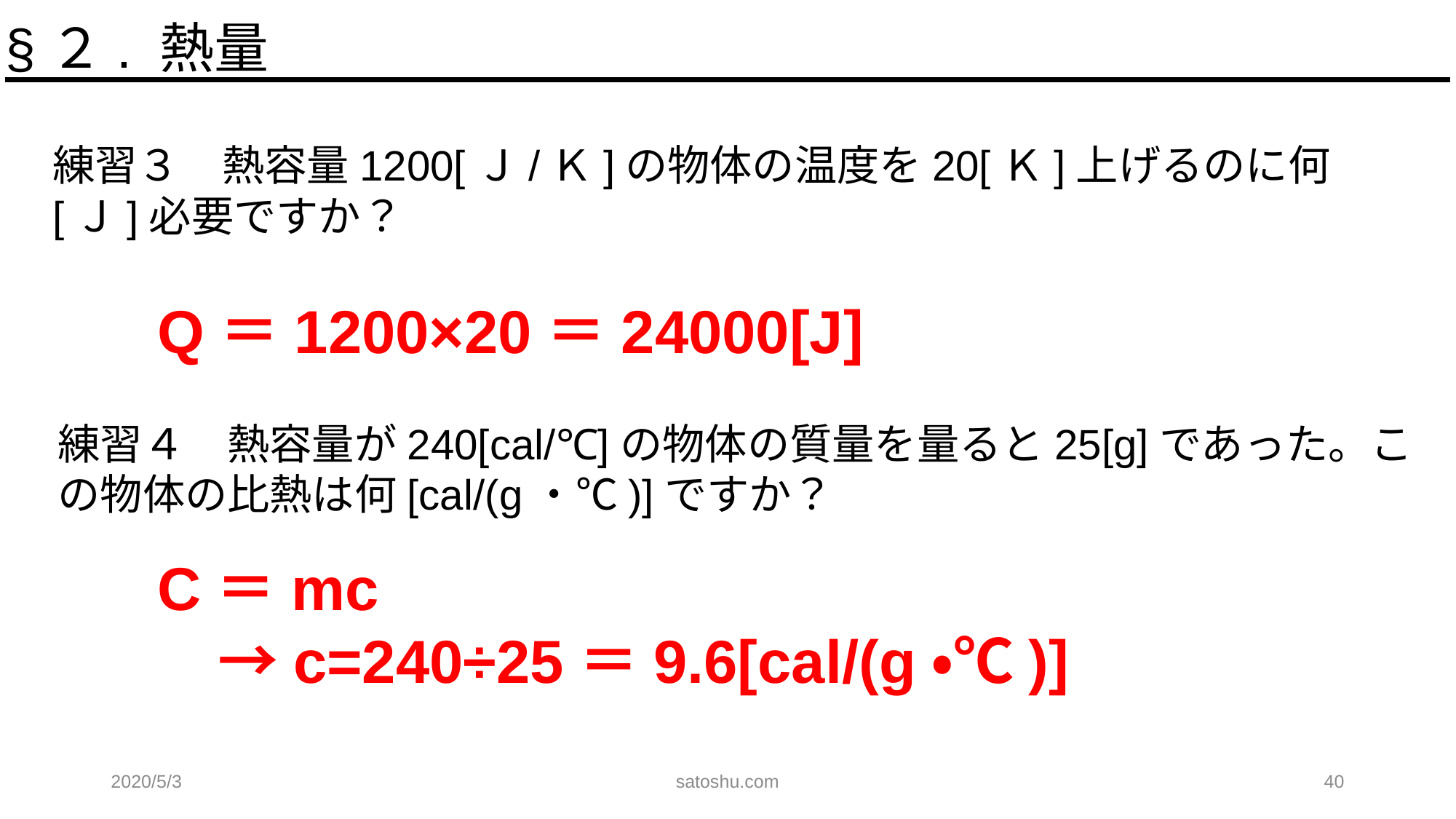

§２. 熱量
練習３　熱容量1200[Ｊ/Ｋ]の物体の温度を20[Ｋ]上げるのに何[Ｊ]必要ですか？
Q＝1200×20＝24000[J]
練習４　熱容量が240[cal/℃]の物体の質量を量ると25[g]であった。この物体の比熱は何[cal/(g・℃)]ですか？
C＝mc
　→c=240÷25＝9.6[cal/(g・℃)]
2020/5/3
satoshu.com
40